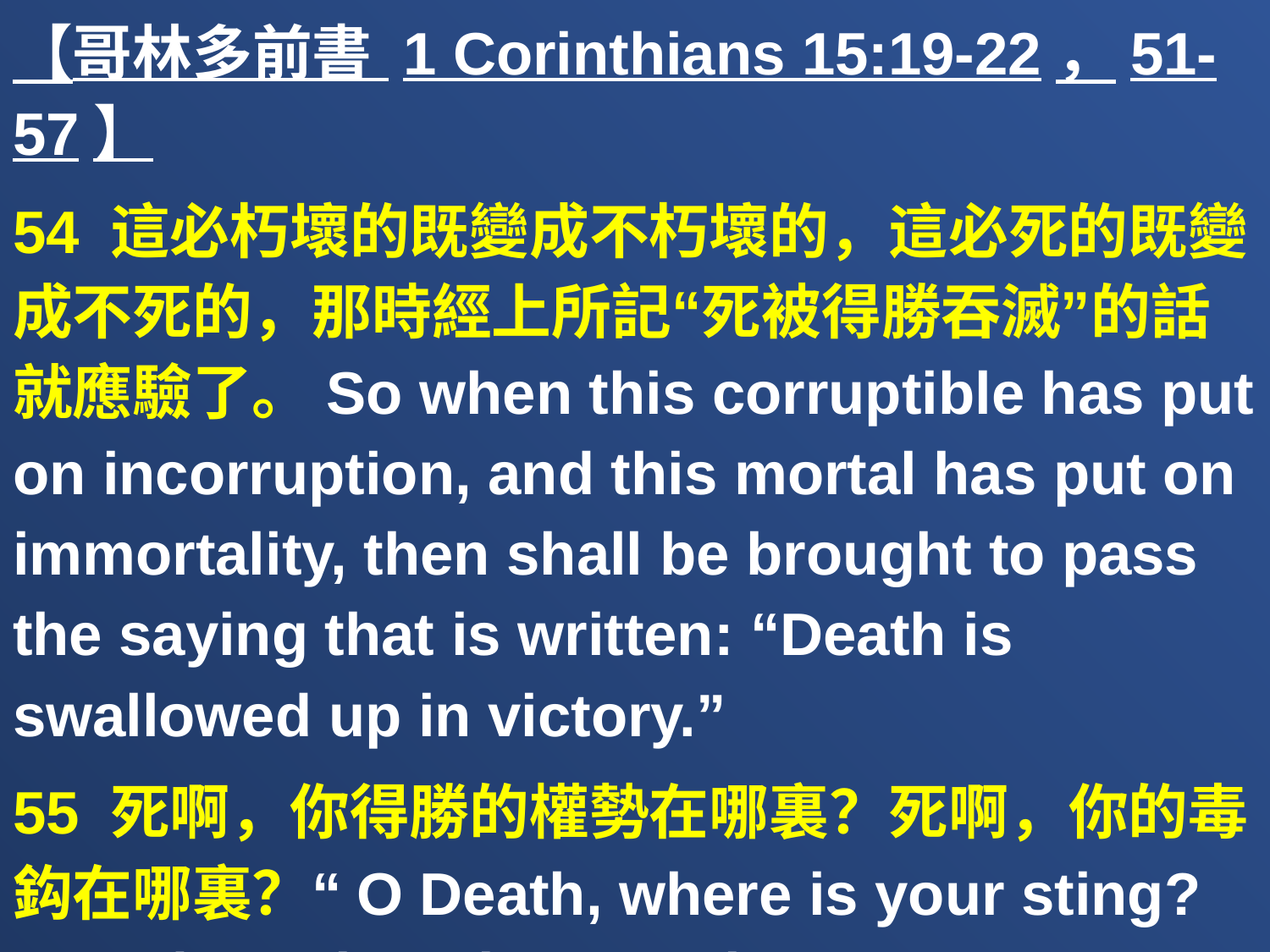

【哥林多前書 1 Corinthians 15:19-22，51-57】
54 這必朽壞的既變成不朽壞的，這必死的既變成不死的，那時經上所記“死被得勝吞滅”的話就應驗了。So when this corruptible has put on incorruption, and this mortal has put on immortality, then shall be brought to pass the saying that is written: “Death is swallowed up in victory.”
55 死啊，你得勝的權勢在哪裏？死啊，你的毒鈎在哪裏？“O Death, where is your sting? O Hades, where is your victory?”